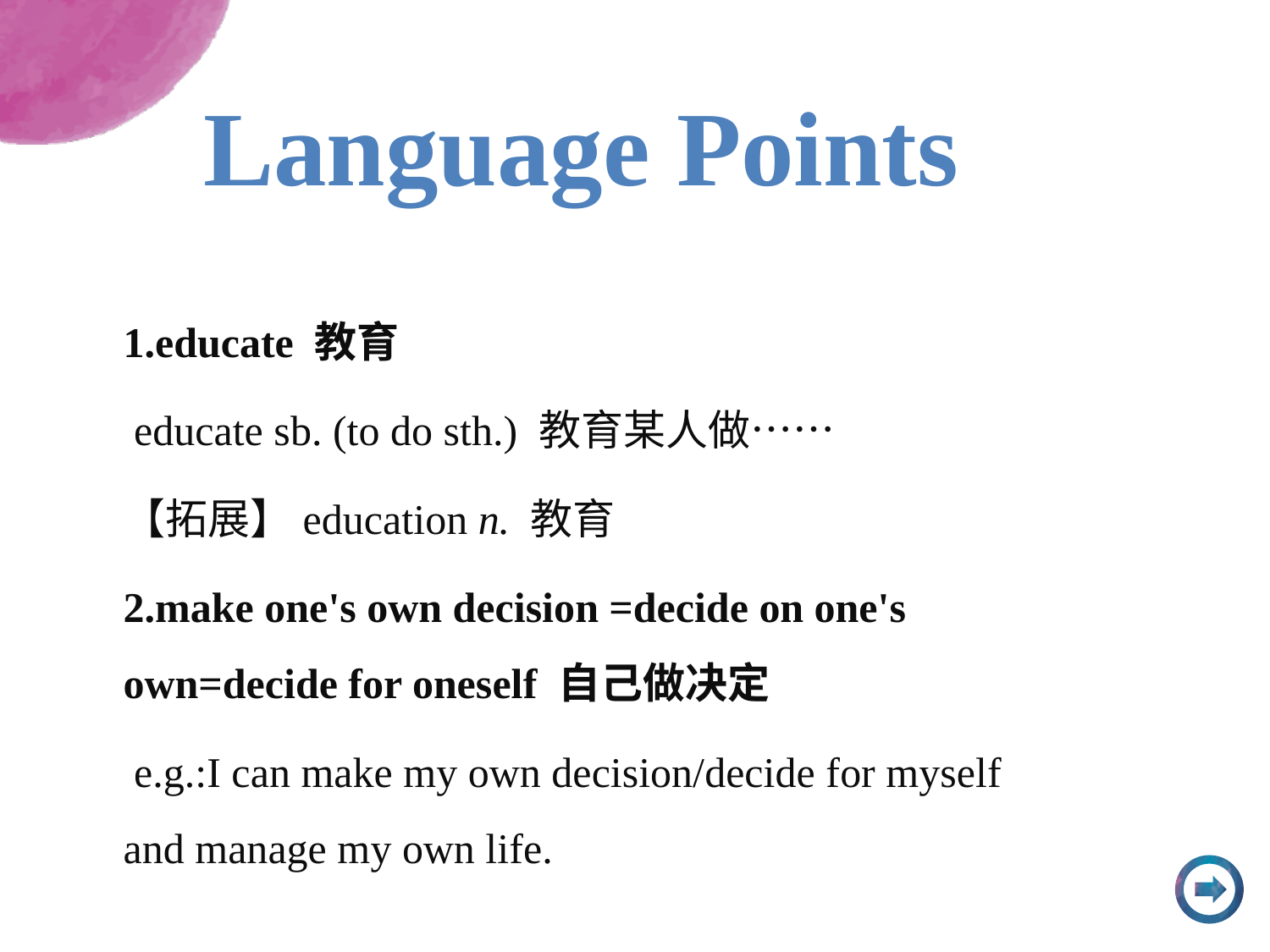

Language Points
1.educate 教育
 educate sb. (to do sth.) 教育某人做……
【拓展】education n. 教育
2.make one's own decision =decide on one's own=decide for oneself 自己做决定
 e.g.:I can make my own decision/decide for myself and manage my own life.